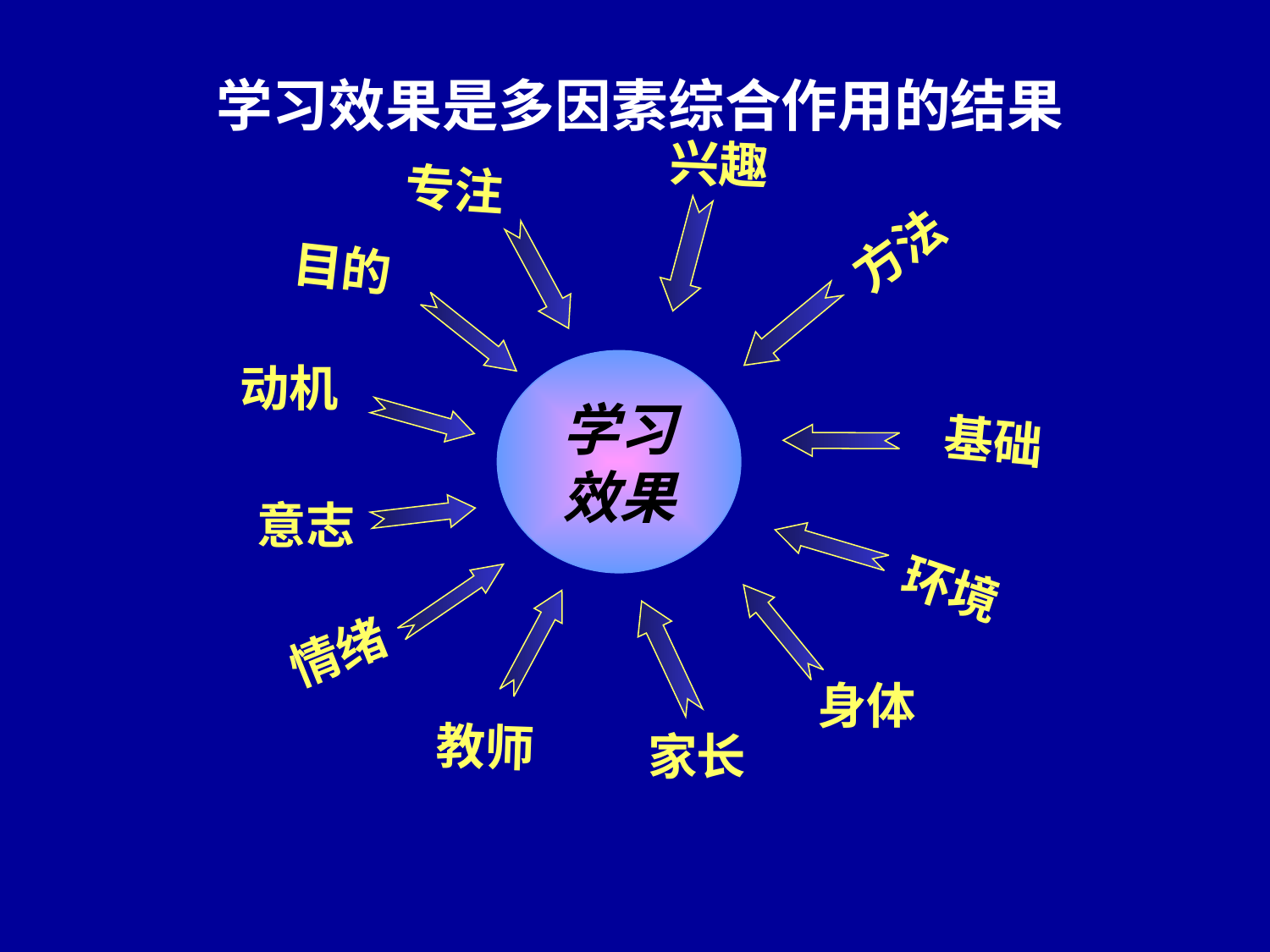

学习效果是多因素综合作用的结果
兴趣
专注
方法
目的

动机
学习
效果

基础

意志

环境

情绪

身体
教师
家长